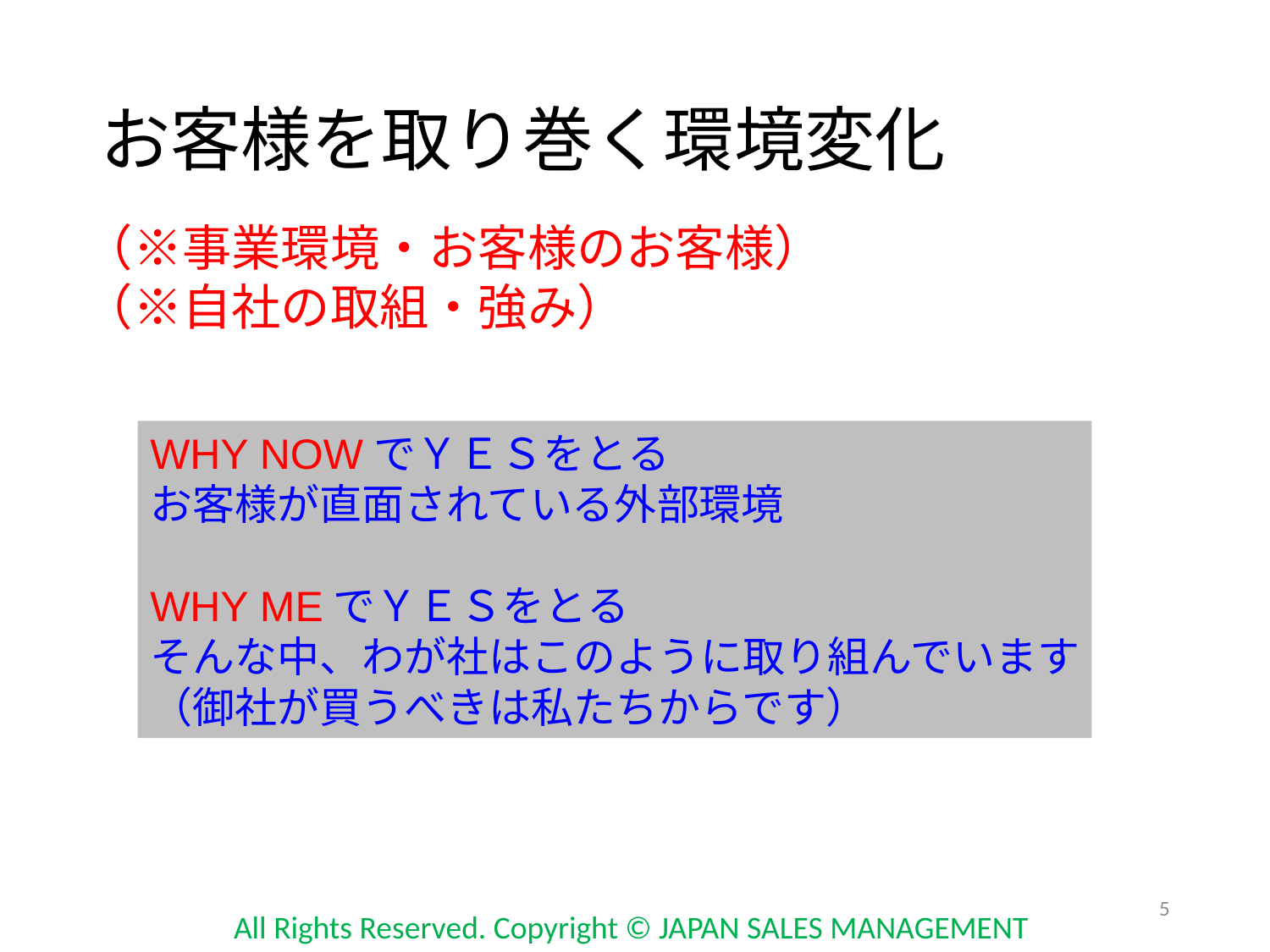

# お客様を取り巻く環境変化
（※事業環境・お客様のお客様）
（※自社の取組・強み）
WHY NOWでＹＥＳをとる
お客様が直面されている外部環境

WHY MEでＹＥＳをとる
そんな中、わが社はこのように取り組んでいます
（御社が買うべきは私たちからです）
5